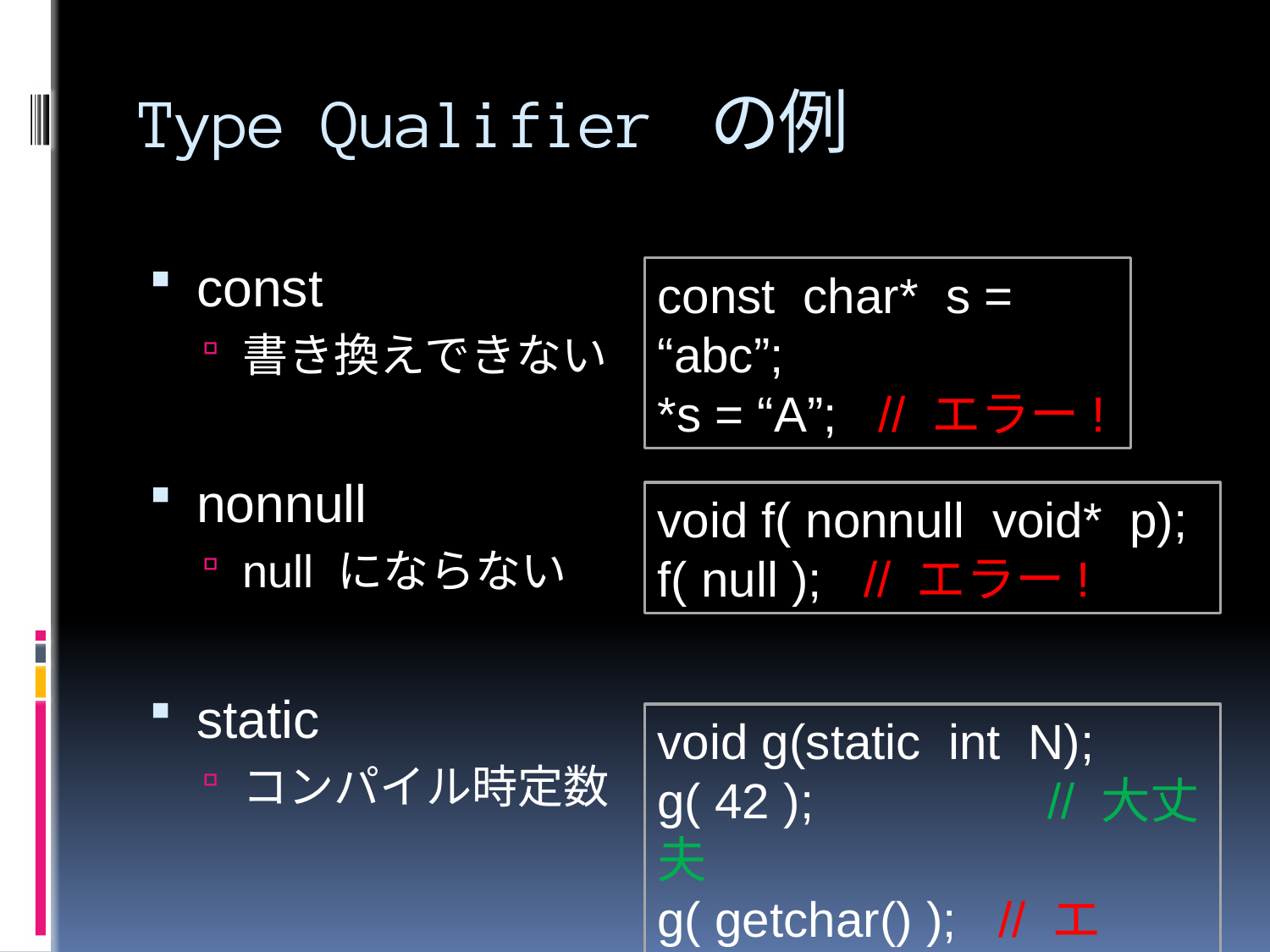

# Type Qualifier の例
const
書き換えできない

nonnull
null にならない

static
コンパイル時定数
const  char*  s = “abc”;
*s = “A”;   // エラー!
void f( nonnull  void*  p);
f( null );   // エラー!
void g(static  int  N);
g( 42 );                 // 大丈夫
g( getchar() );   // エラー!